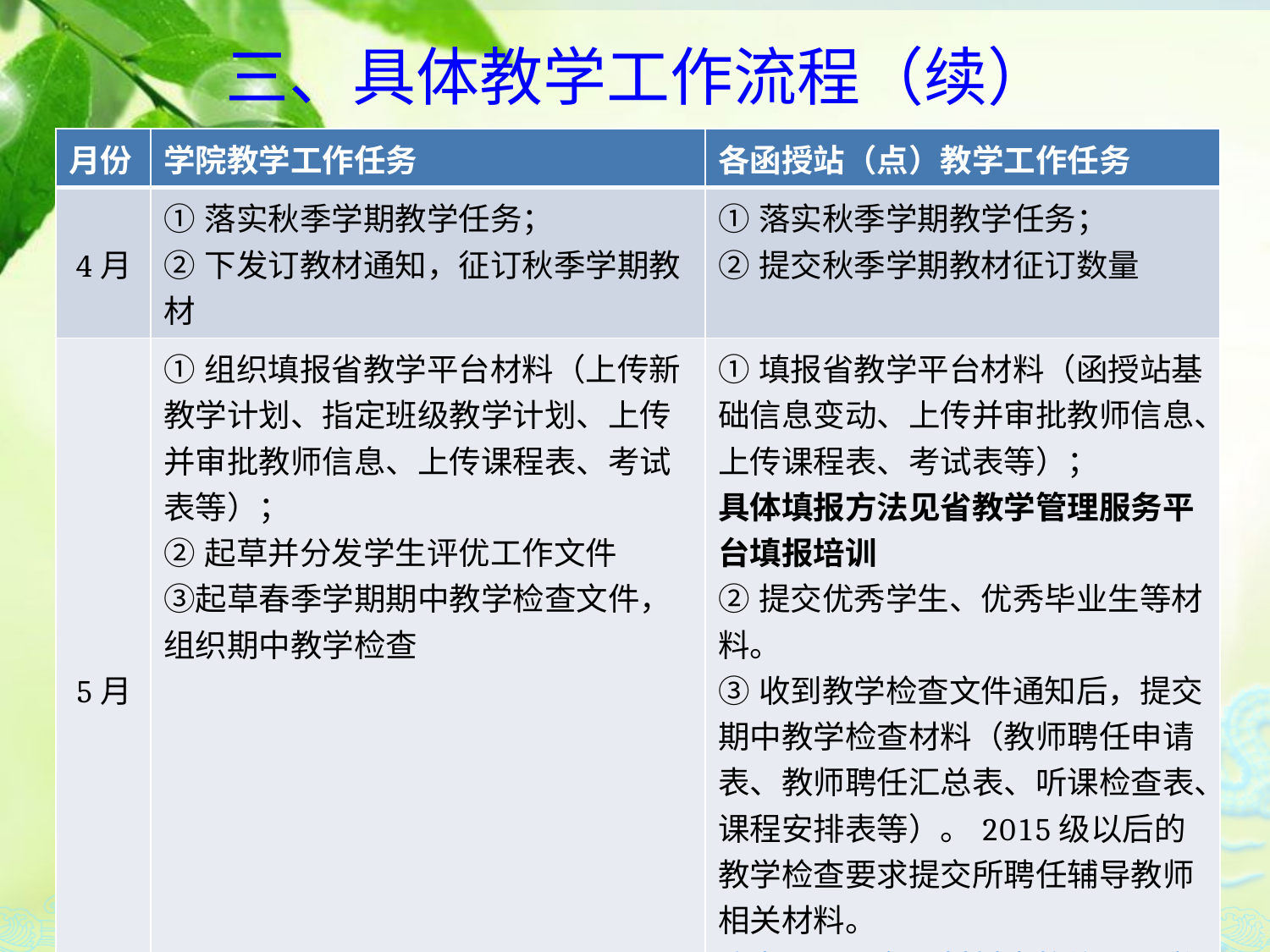

# 三、具体教学工作流程（续）
| 月份 | 学院教学工作任务 | 各函授站（点）教学工作任务 |
| --- | --- | --- |
| 4月 | ①落实秋季学期教学任务； ②下发订教材通知，征订秋季学期教材 | ①落实秋季学期教学任务； ②提交秋季学期教材征订数量 |
| 5月 | ①组织填报省教学平台材料（上传新教学计划、指定班级教学计划、上传并审批教师信息、上传课程表、考试表等）； ②起草并分发学生评优工作文件 ③起草春季学期期中教学检查文件，组织期中教学检查 | ①填报省教学平台材料（函授站基础信息变动、上传并审批教师信息、上传课程表、考试表等）； 具体填报方法见省教学管理服务平台填报培训 ②提交优秀学生、优秀毕业生等材料。 ③收到教学检查文件通知后，提交期中教学检查材料（教师聘任申请表、教师聘任汇总表、听课检查表、课程安排表等）。2015级以后的教学检查要求提交所聘任辅导教师相关材料。 注意：以上各项材料表格均可从学院网站—常用资源下载---教务 中下载。 |